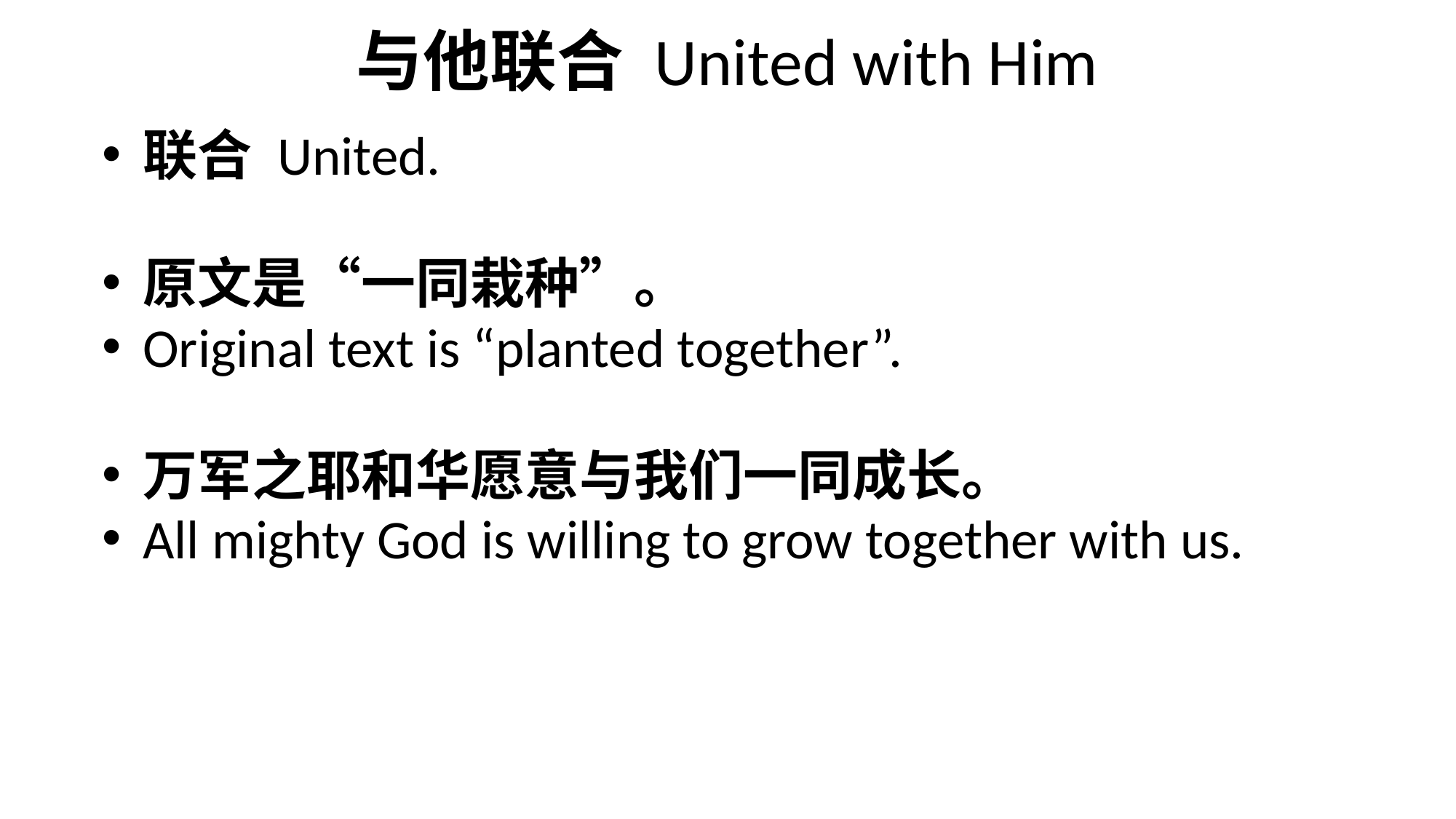

# 与他联合 United with Him
联合 United.

原文是“一同栽种”。
Original text is “planted together”.

万军之耶和华愿意与我们一同成长。
All mighty God is willing to grow together with us.